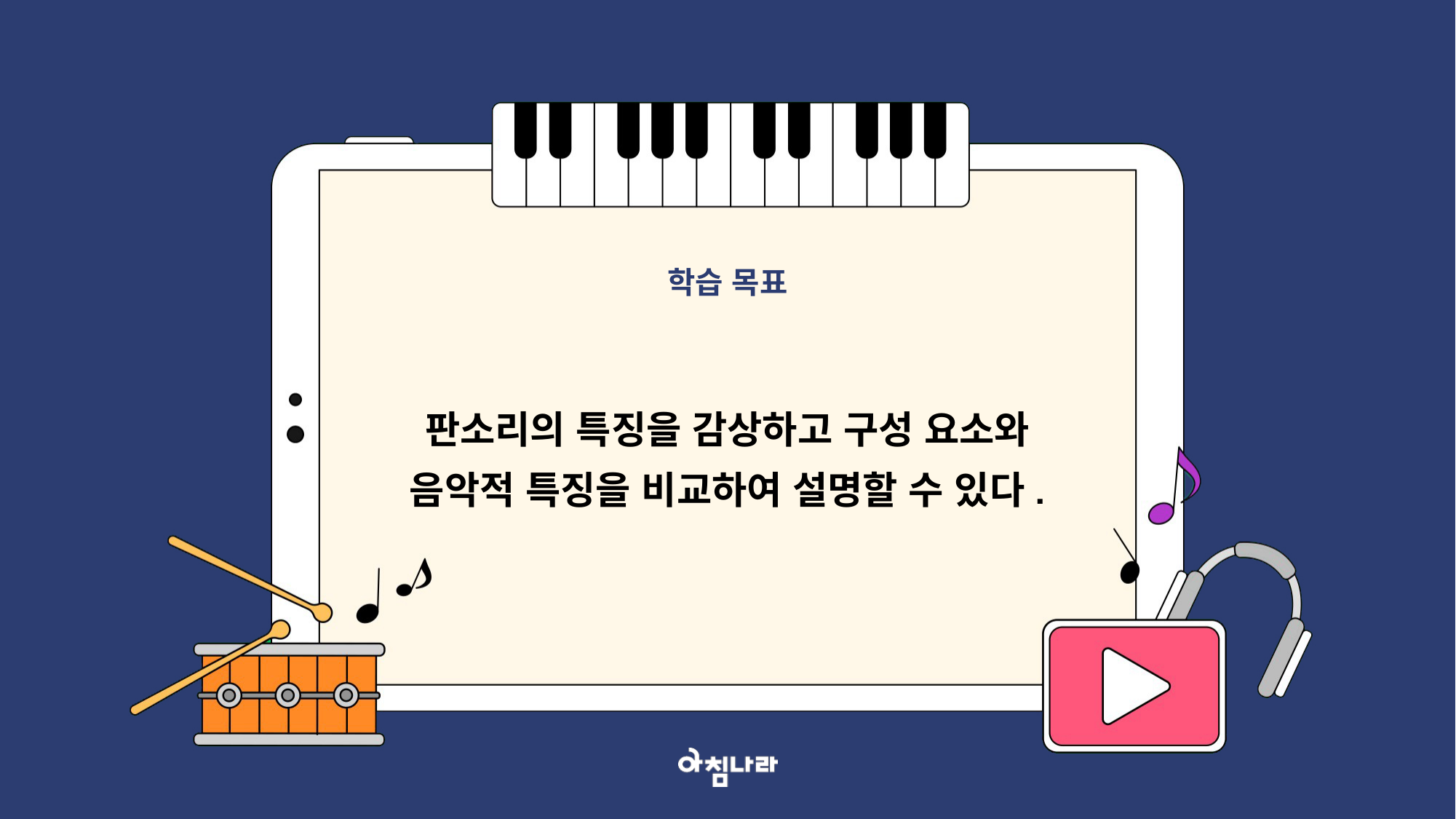

학습 목표
판소리의 특징을 감상하고 구성 요소와 음악적 특징을 비교하여 설명할 수 있다.